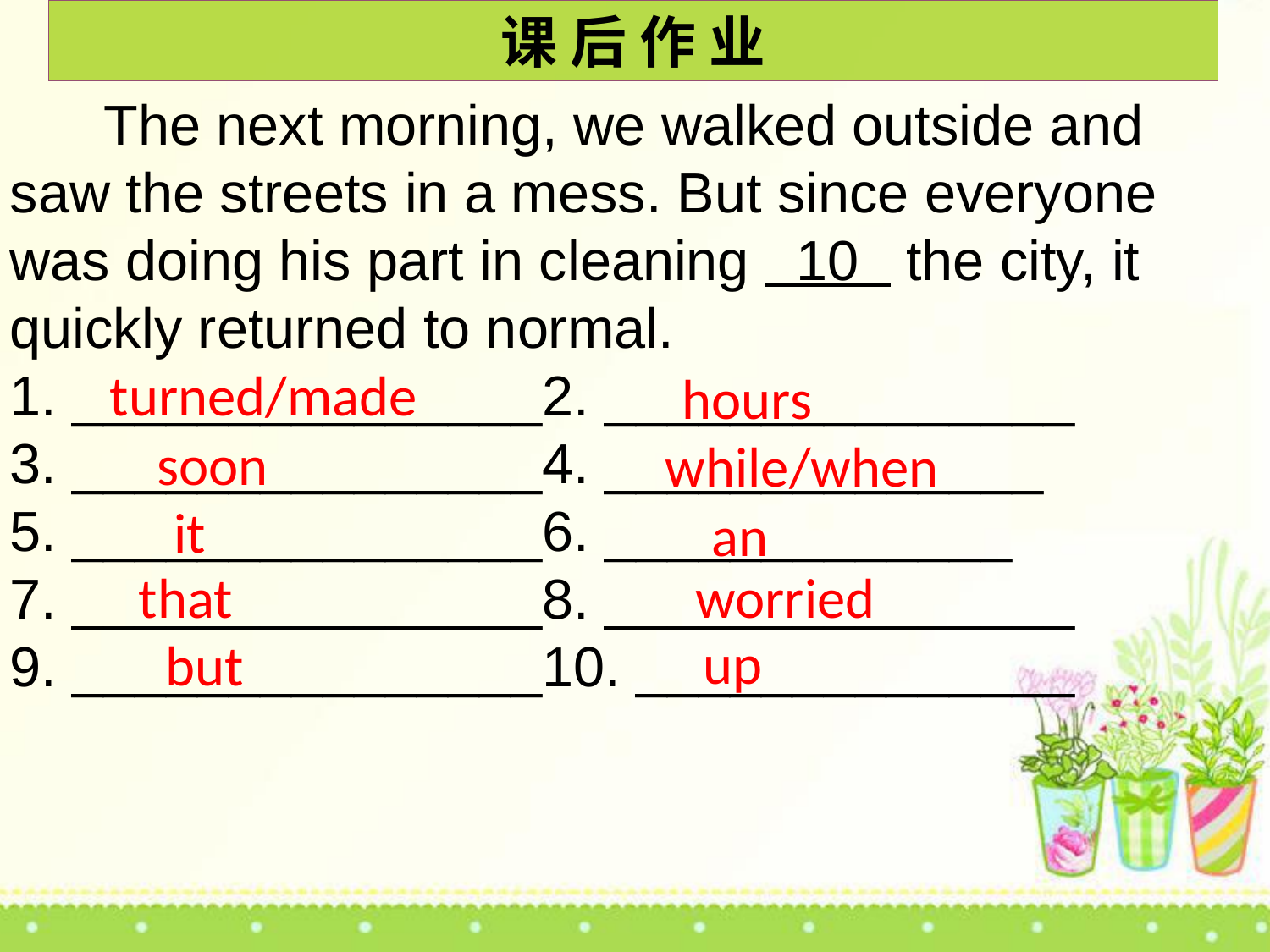

课 后 作 业
      The next morning, we walked outside and saw the streets in a mess. But since everyone was doing his part in cleaning   10   the city, it quickly returned to normal.
1. _______________2. _______________
3. _______________4. ______________
5. _______________6. _____________
7. _______________8. _______________
9. _______________10. ______________
 turned/made
 hours
soon
while/when
 it
an
 that
 worried
 up
but